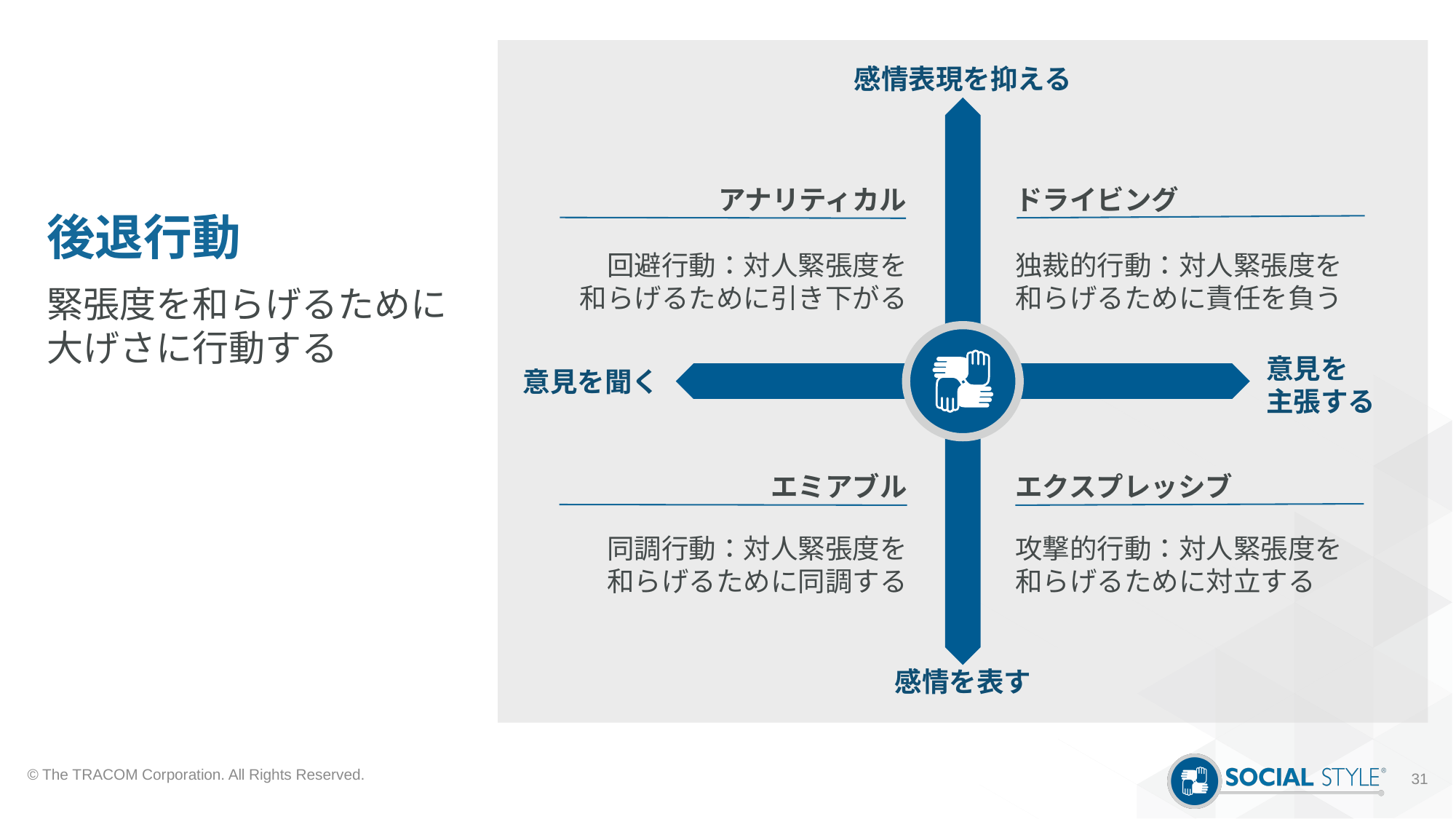

# 後退行動

感情表現を抑える

アナリティカル
回避行動：対人緊張度を
和らげるために引き下がる

ドライビング

独裁的行動：対人緊張度を
和らげるために責任を負う
緊張度を和らげるために
大げさに行動する
意見を
主張する
意見を聞く
エミアブル

同調行動：対人緊張度を
和らげるために同調する

エクスプレッシブ

攻撃的行動：対人緊張度を
和らげるために対立する
感情を表す
© The TRACOM Corporation. All Rights Reserved.
31